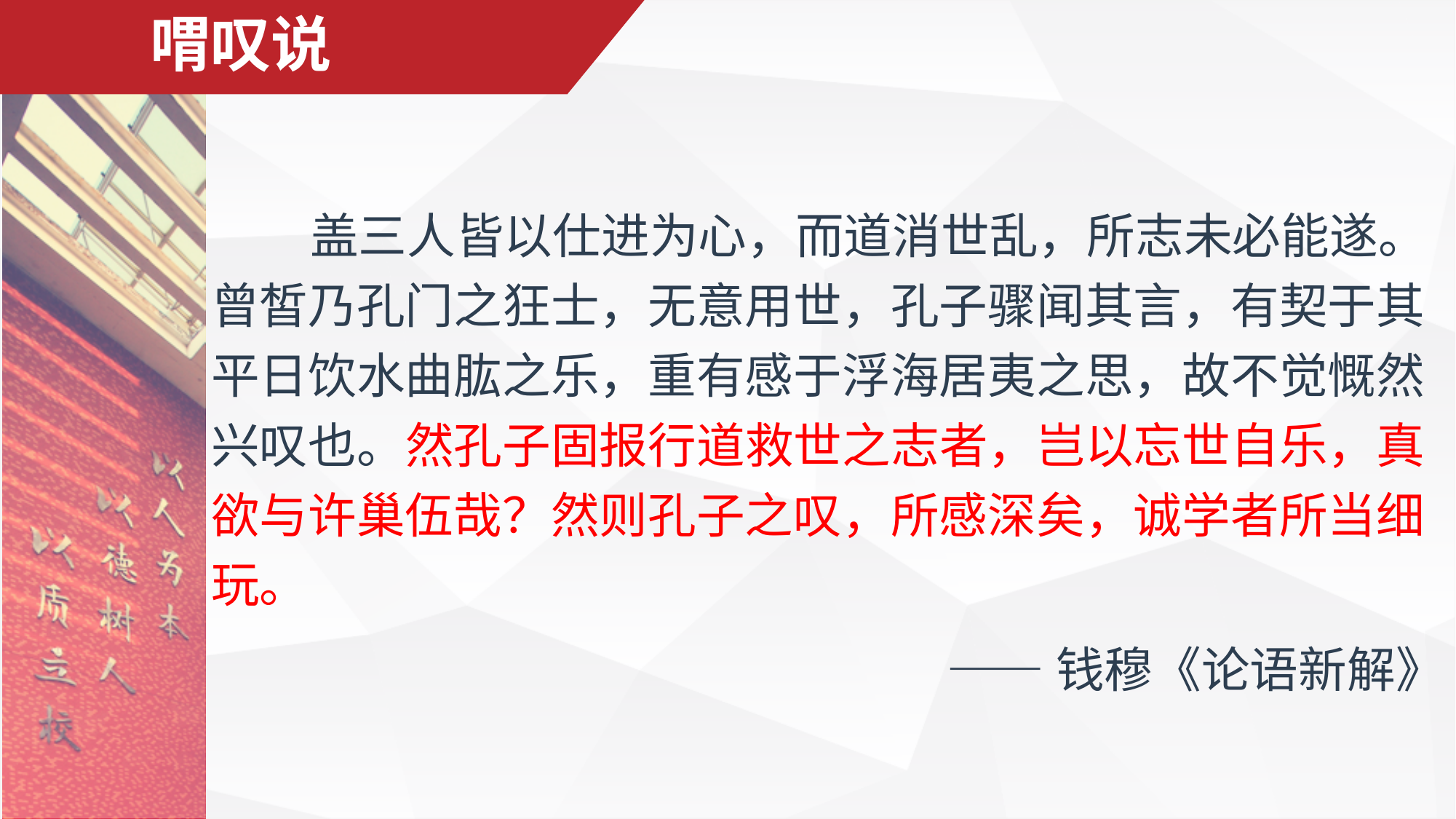

# 喟叹说
        盖三人皆以仕进为心，而道消世乱，所志未必能遂。曾皙乃孔门之狂士，无意用世，孔子骤闻其言，有契于其平日饮水曲肱之乐，重有感于浮海居夷之思，故不觉慨然兴叹也。然孔子固报行道救世之志者，岂以忘世自乐，真欲与许巢伍哉？然则孔子之叹，所感深矣，诚学者所当细玩。
——钱穆《论语新解》